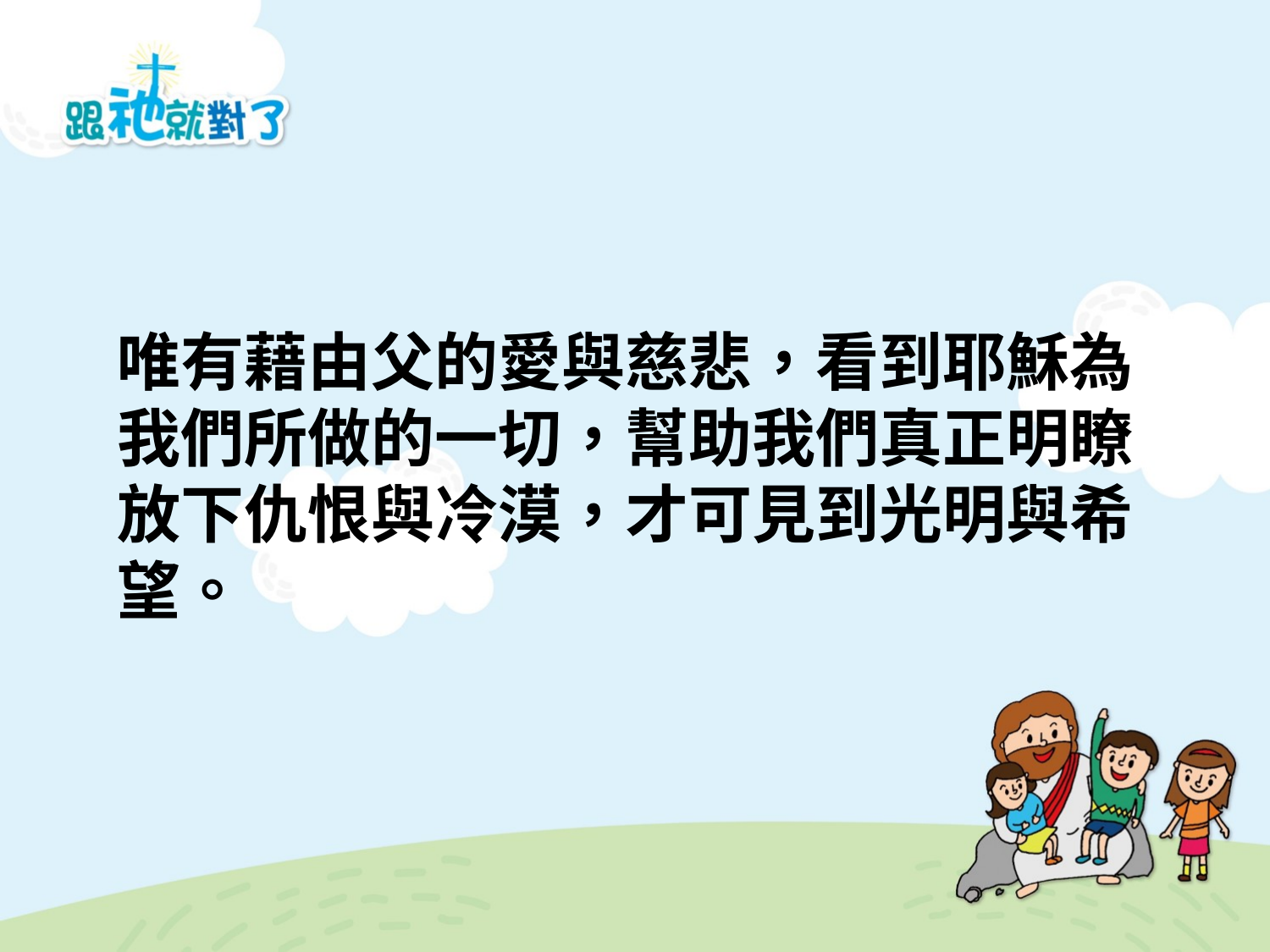

唯有藉由父的愛與慈悲，看到耶穌為我們所做的一切，幫助我們真正明瞭放下仇恨與冷漠，才可見到光明與希望。